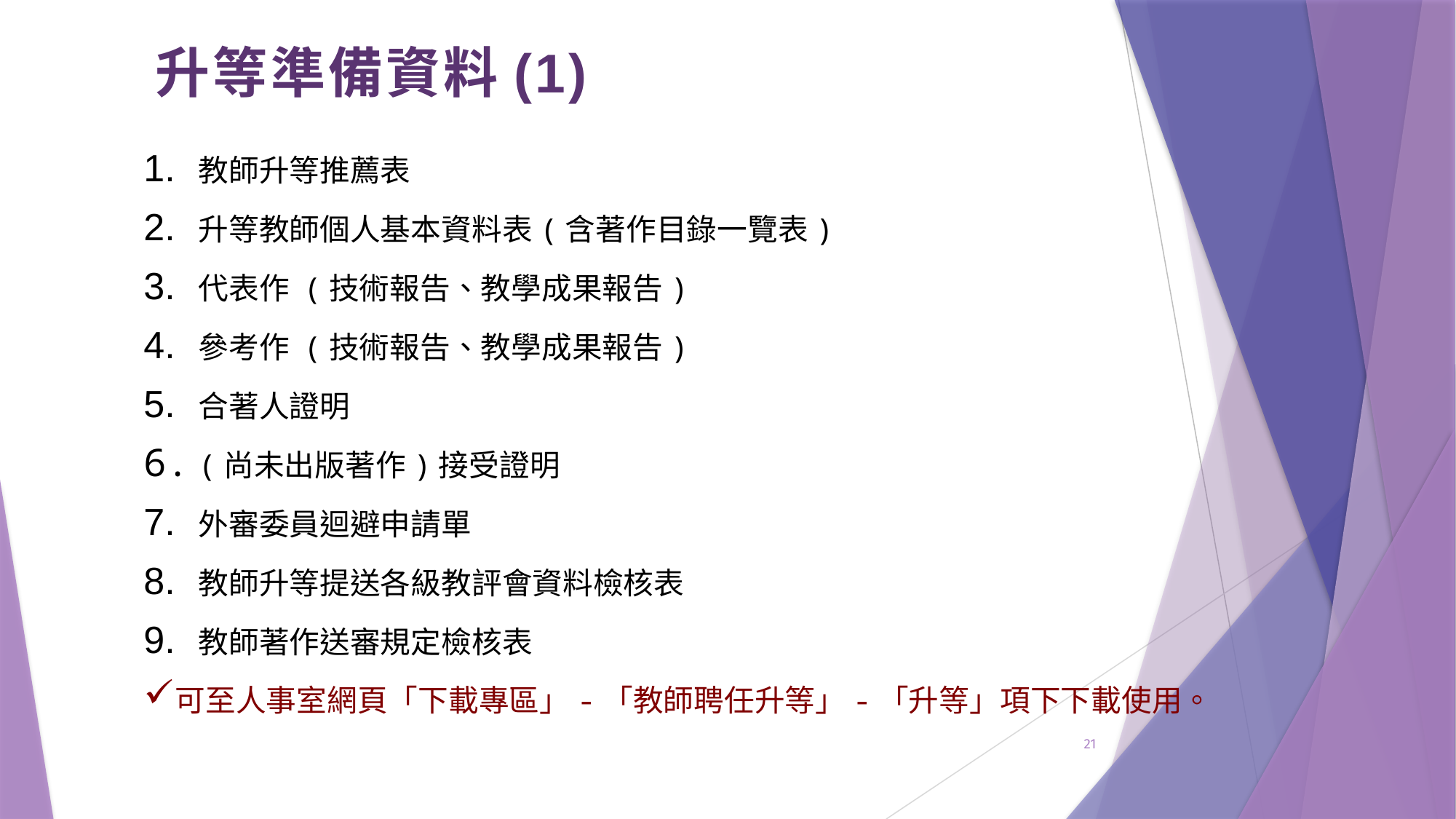

升等準備資料(1)
教師升等推薦表
升等教師個人基本資料表(含著作目錄一覽表)
代表作 (技術報告、教學成果報告)
參考作 (技術報告、教學成果報告)
合著人證明
(尚未出版著作)接受證明
外審委員迴避申請單
教師升等提送各級教評會資料檢核表
教師著作送審規定檢核表
可至人事室網頁「下載專區」-「教師聘任升等」-「升等」項下下載使用。

21